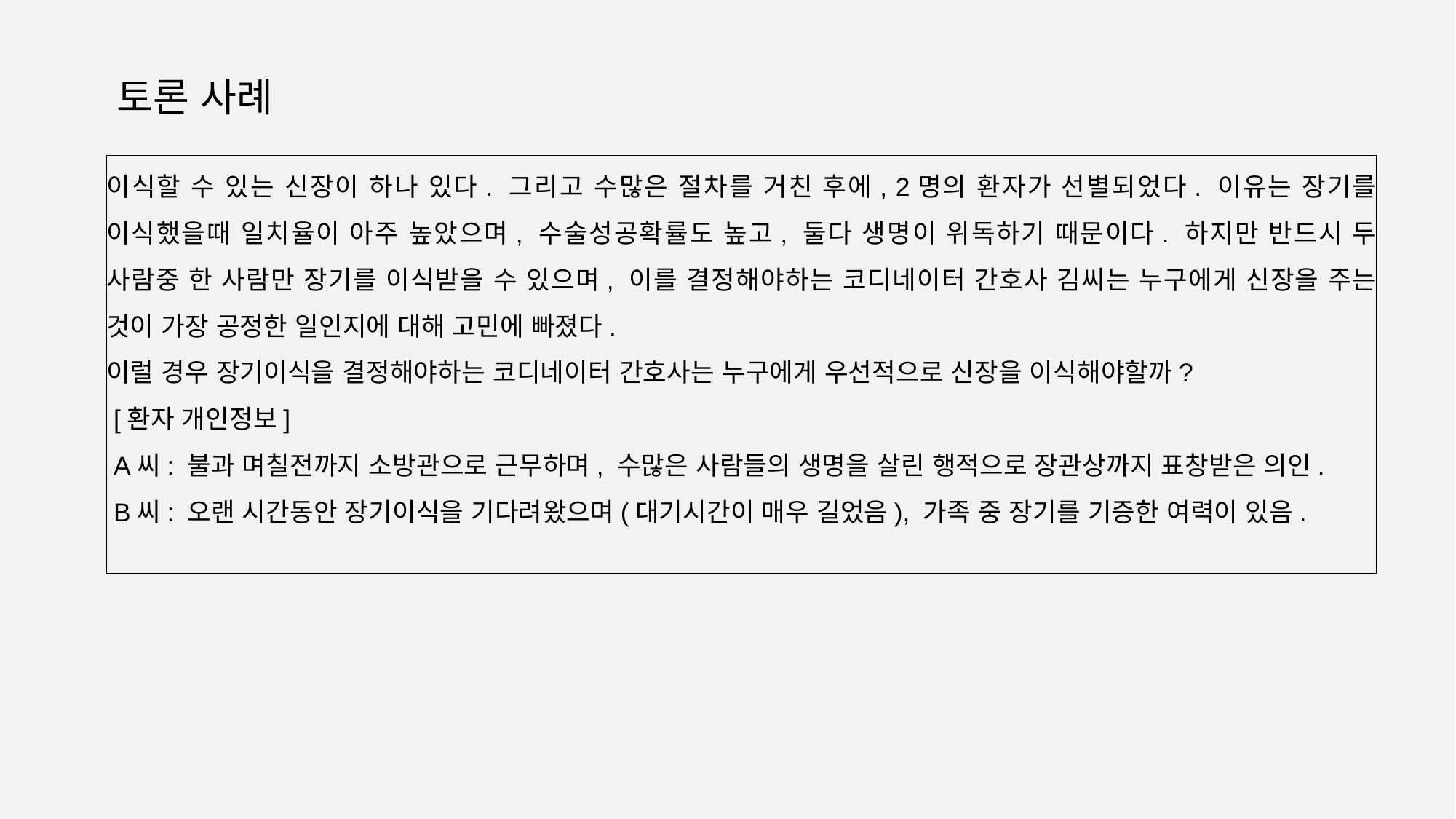

토론 사례
이식할 수 있는 신장이 하나 있다. 그리고 수많은 절차를 거친 후에, 2명의 환자가 선별되었다. 이유는 장기를 이식했을때 일치율이 아주 높았으며, 수술성공확률도 높고, 둘다 생명이 위독하기 때문이다. 하지만 반드시 두 사람중 한 사람만 장기를 이식받을 수 있으며, 이를 결정해야하는 코디네이터 간호사 김씨는 누구에게 신장을 주는 것이 가장 공정한 일인지에 대해 고민에 빠졌다.
이럴 경우 장기이식을 결정해야하는 코디네이터 간호사는 누구에게 우선적으로 신장을 이식해야할까?
 [환자 개인정보]
 A씨: 불과 며칠전까지 소방관으로 근무하며, 수많은 사람들의 생명을 살린 행적으로 장관상까지 표창받은 의인.
 B씨: 오랜 시간동안 장기이식을 기다려왔으며(대기시간이 매우 길었음), 가족 중 장기를 기증한 여력이 있음.